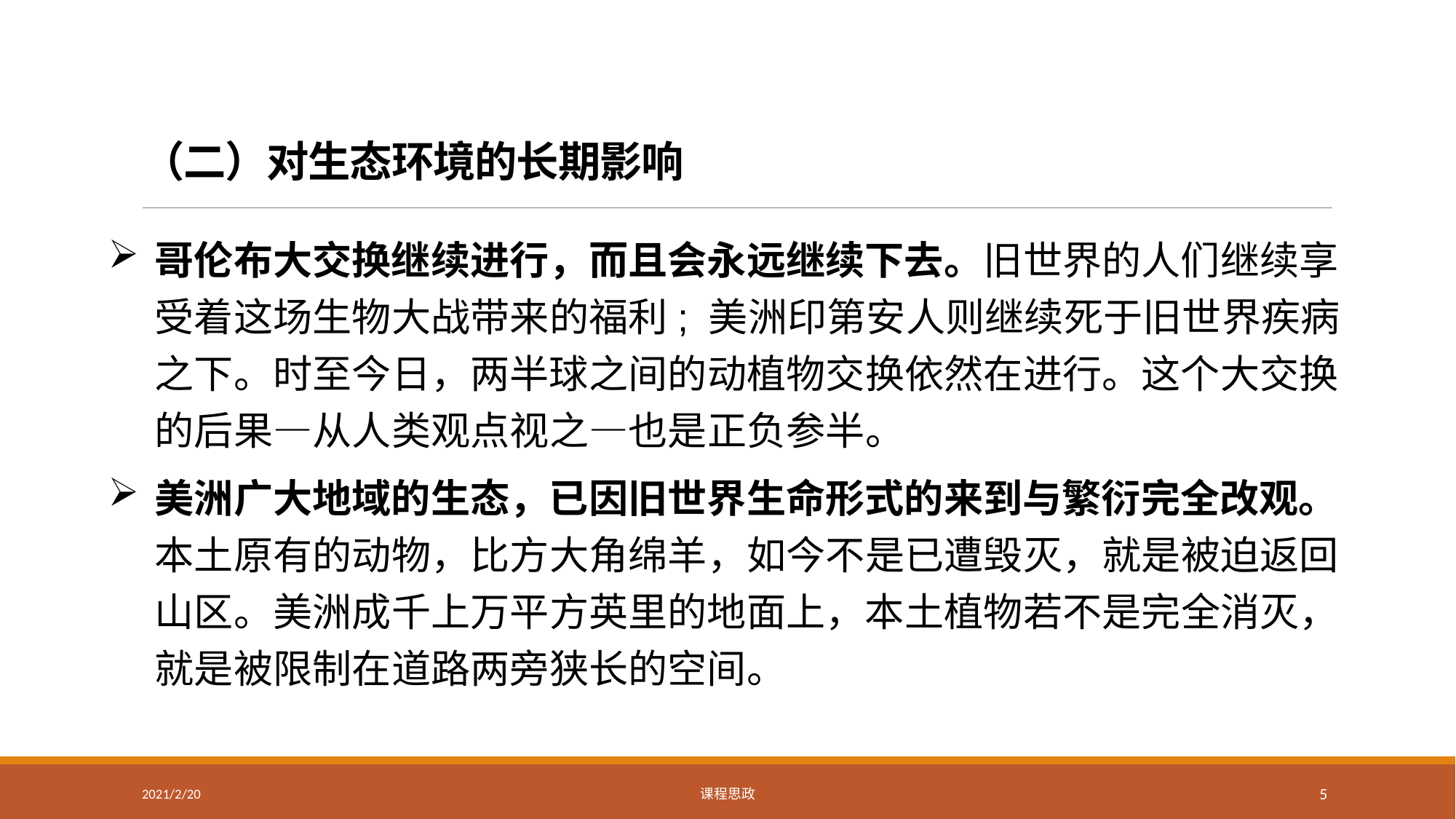

# （二）对生态环境的长期影响
哥伦布大交换继续进行，而且会永远继续下去。旧世界的人们继续享受着这场生物大战带来的福利; 美洲印第安人则继续死于旧世界疾病之下。时至今日，两半球之间的动植物交换依然在进行。这个大交换的后果—从人类观点视之—也是正负参半。
美洲广大地域的生态，已因旧世界生命形式的来到与繁衍完全改观。本土原有的动物，比方大角绵羊，如今不是已遭毁灭，就是被迫返回山区。美洲成千上万平方英里的地面上，本土植物若不是完全消灭，就是被限制在道路两旁狭长的空间。

2021/2/20
课程思政
5